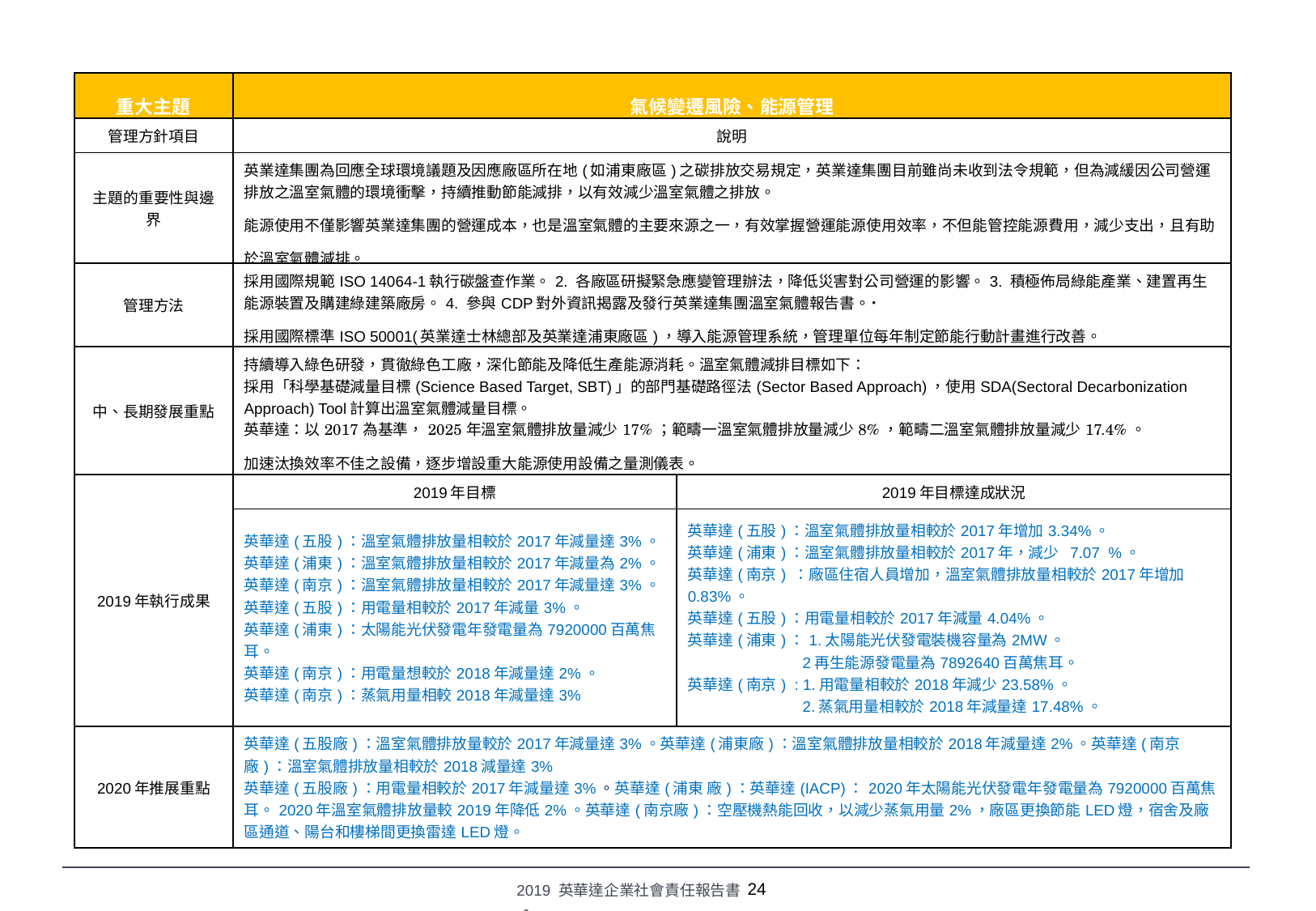

| 重大主題 | 氣候變遷風險、能源管理 |  |
| --- | --- | --- |
| 管理方針項目 | 說明 |  |
| 主題的重要性與邊界 | 英業達集團為回應全球環境議題及因應廠區所在地(如浦東廠區)之碳排放交易規定，英業達集團目前雖尚未收到法令規範，但為減緩因公司營運排放之溫室氣體的環境衝擊，持續推動節能減排，以有效減少溫室氣體之排放。 能源使用不僅影響英業達集團的營運成本，也是溫室氣體的主要來源之一，有效掌握營運能源使用效率，不但能管控能源費用，減少支出，且有助於溫室氣體減排。 |  |
| 管理方法 | 採用國際規範ISO 14064-1執行碳盤查作業。2. 各廠區研擬緊急應變管理辦法，降低災害對公司營運的影響。3. 積極佈局綠能產業、建置再生能源裝置及購建綠建築廠房。4. 參與CDP對外資訊揭露及發行英業達集團溫室氣體報告書。˙ 採用國際標準ISO 50001(英業達士林總部及英業達浦東廠區)，導入能源管理系統，管理單位每年制定節能行動計畫進行改善。 |  |
| 中、長期發展重點 | 持續導入綠色研發，貫徹綠色工廠，深化節能及降低生產能源消耗。溫室氣體減排目標如下： 採用「科學基礎減量目標(Science Based Target, SBT)」的部門基礎路徑法(Sector Based Approach)，使用SDA(Sectoral Decarbonization Approach) Tool計算出溫室氣體減量目標。 英華達：以2017為基準，2025年溫室氣體排放量減少17%；範疇一溫室氣體排放量減少8%，範疇二溫室氣體排放量減少17.4%。 加速汰換效率不佳之設備，逐步增設重大能源使用設備之量測儀表。 |  |
| 2019年執行成果 | 2019年目標 | 2019年目標達成狀況 |
|  | 英華達(五股)：溫室氣體排放量相較於2017年減量達3%。 英華達(浦東)：溫室氣體排放量相較於2017年減量為2%。 英華達(南京)：溫室氣體排放量相較於2017年減量達3%。 英華達(五股)：用電量相較於2017年減量3%。 英華達(浦東)：太陽能光伏發電年發電量為7920000百萬焦耳。 英華達(南京)：用電量想較於2018年減量達2%。 英華達(南京)：蒸氣用量相較2018年減量達3% | 英華達(五股)：溫室氣體排放量相較於2017年增加3.34%。 英華達(浦東)：溫室氣體排放量相較於2017年，減少 7.07 %。 英華達(南京) ：廠區住宿人員增加，溫室氣體排放量相較於2017年增加 0.83%。 英華達(五股)：用電量相較於2017年減量4.04%。 英華達(浦東)：1.太陽能光伏發電裝機容量為2MW。 2再生能源發電量為7892640百萬焦耳。 英華達(南京) : 1.用電量相較於2018年減少23.58%。 2.蒸氣用量相較於2018年減量達17.48%。 |
| 2020年推展重點 | 英華達(五股廠)：溫室氣體排放量較於2017年減量達3%。英華達(浦東廠)：溫室氣體排放量相較於2018年減量達2%。英華達(南京廠)：溫室氣體排放量相較於2018減量達3% 英華達(五股廠)：用電量相較於2017年減量達3%。英華達(浦東 廠)：英華達(IACP)：2020年太陽能光伏發電年發電量為7920000百萬焦耳。2020年溫室氣體排放量較2019年降低2%。英華達(南京廠)：空壓機熱能回收，以減少蒸氣用量2%，廠區更換節能LED燈，宿舍及廠區通道、陽台和樓梯間更換雷達LED燈。 |  |